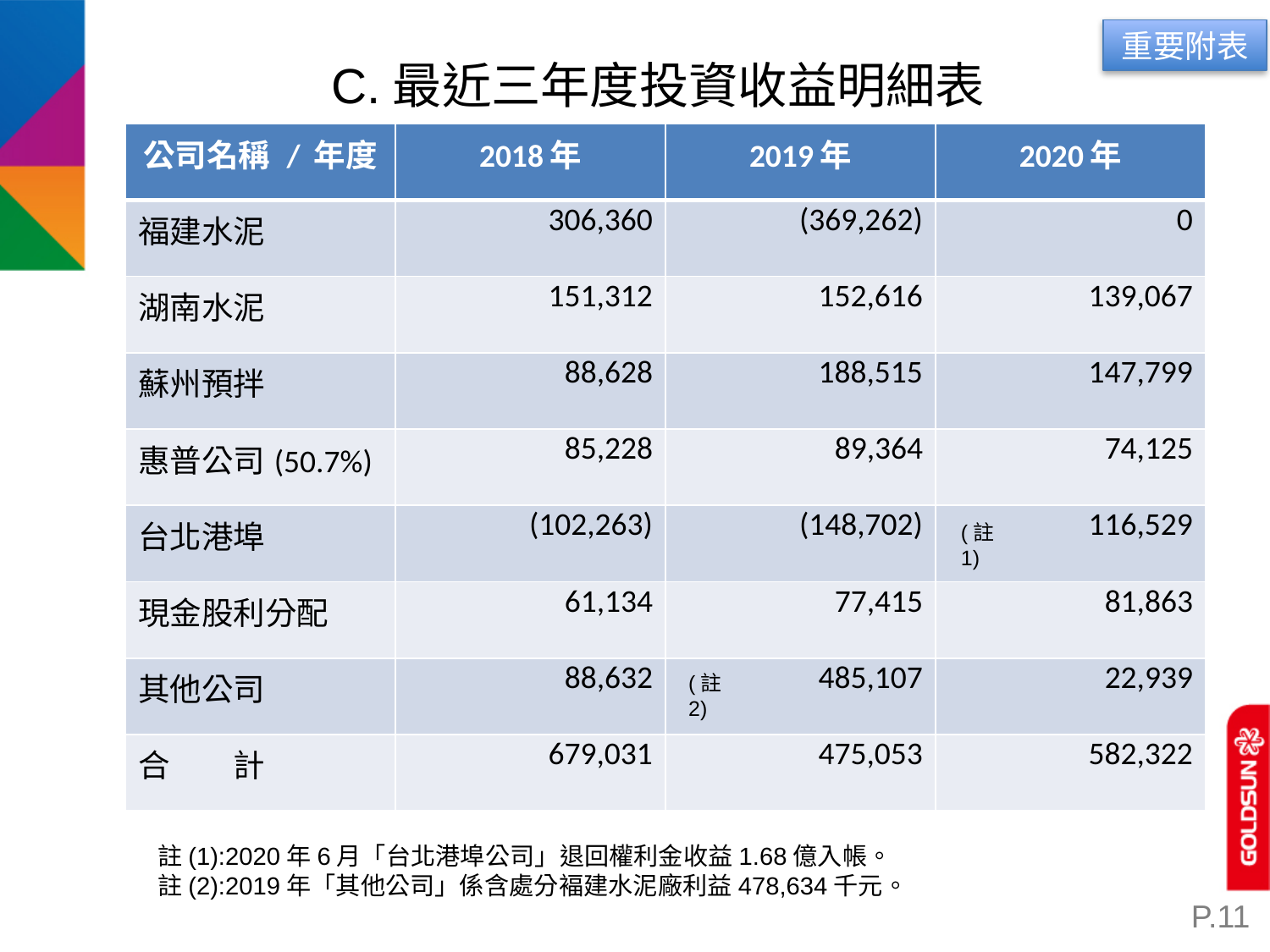

重要附表
C.最近三年度投資收益明細表
| 公司名稱 / 年度 | 2018年 | 2019年 | 2020年 |
| --- | --- | --- | --- |
| 福建水泥 | 306,360 | (369,262) | 0 |
| 湖南水泥 | 151,312 | 152,616 | 139,067 |
| 蘇州預拌 | 88,628 | 188,515 | 147,799 |
| 惠普公司(50.7%) | 85,228 | 89,364 | 74,125 |
| 台北港埠 | (102,263) | (148,702) | 116,529 |
| 現金股利分配 | 61,134 | 77,415 | 81,863 |
| 其他公司 | 88,632 | 485,107 | 22,939 |
| 合　　計 | 679,031 | 475,053 | 582,322 |
(註1)
(註2)
註(1):2020年6月「台北港埠公司」退回權利金收益1.68億入帳。
註(2):2019年「其他公司」係含處分褔建水泥廠利益478,634千元。
P.11